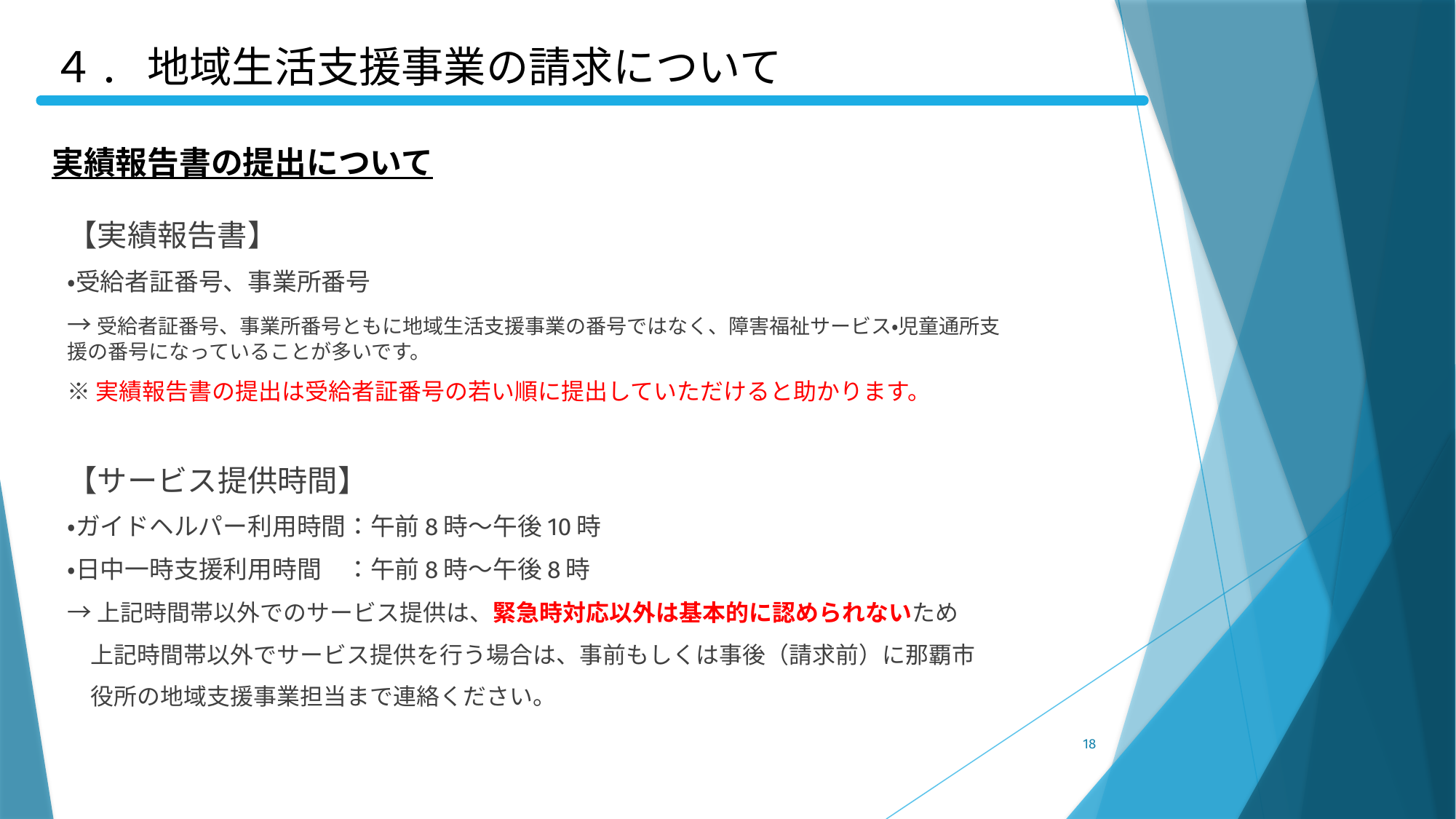

４.  地域生活支援事業の請求について
実績報告書の提出について
【実績報告書】
・受給者証番号、事業所番号
→受給者証番号、事業所番号ともに地域生活支援事業の番号ではなく、障害福祉サービス・児童通所支援の番号になっていることが多いです。
※実績報告書の提出は受給者証番号の若い順に提出していただけると助かります。

【サービス提供時間】
・ガイドヘルパー利用時間：午前8時～午後10時
・日中一時支援利用時間　：午前8時～午後8時
→上記時間帯以外でのサービス提供は、緊急時対応以外は基本的に認められないため
　上記時間帯以外でサービス提供を行う場合は、事前もしくは事後（請求前）に那覇市
　役所の地域支援事業担当まで連絡ください。
18